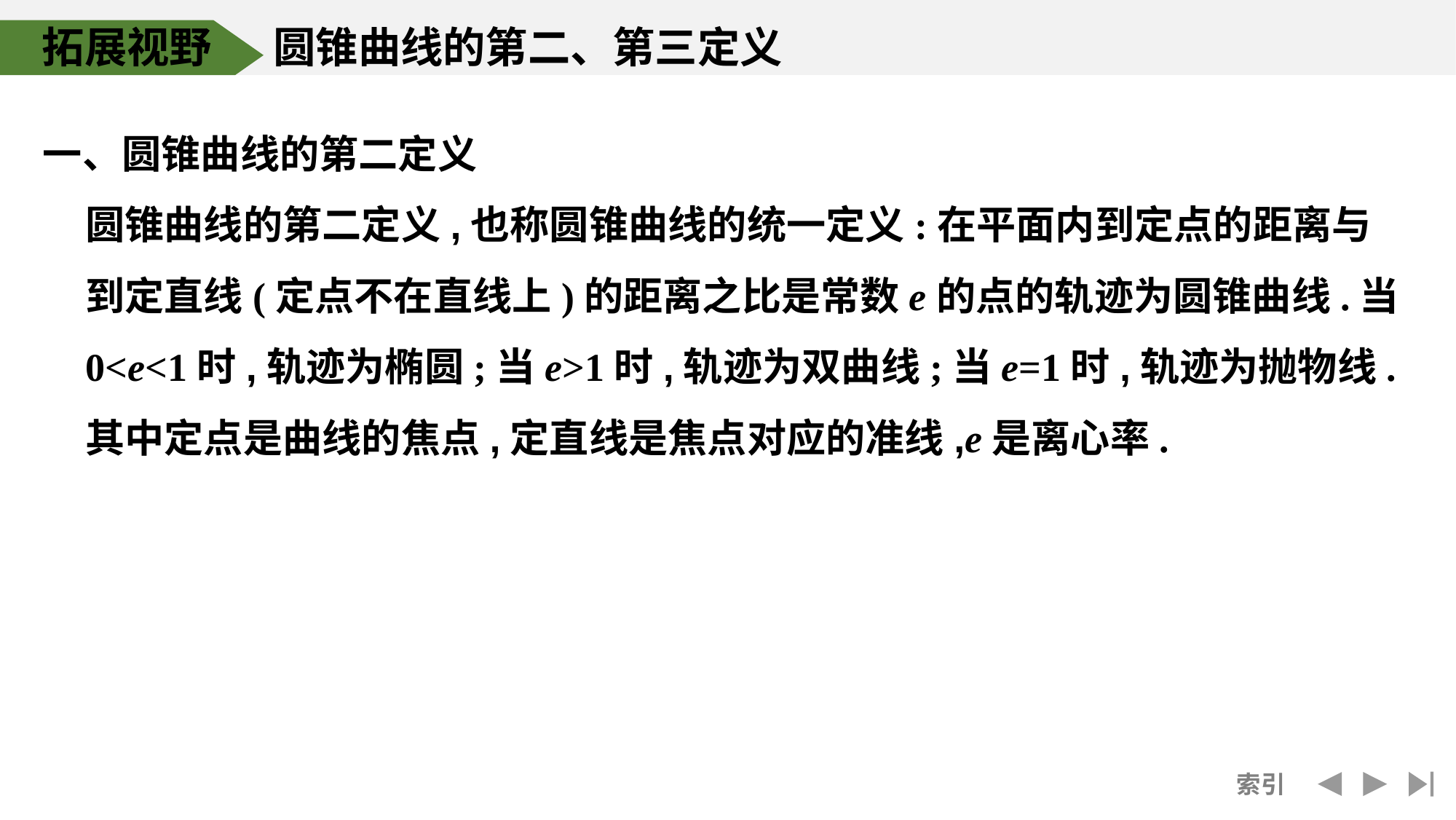

拓展视野  　圆锥曲线的第二、第三定义
一、圆锥曲线的第二定义
	圆锥曲线的第二定义,也称圆锥曲线的统一定义:在平面内到定点的距离与到定直线(定点不在直线上)的距离之比是常数e的点的轨迹为圆锥曲线.当0<e<1时,轨迹为椭圆;当e>1时,轨迹为双曲线;当e=1时,轨迹为抛物线.其中定点是曲线的焦点,定直线是焦点对应的准线,e是离心率.